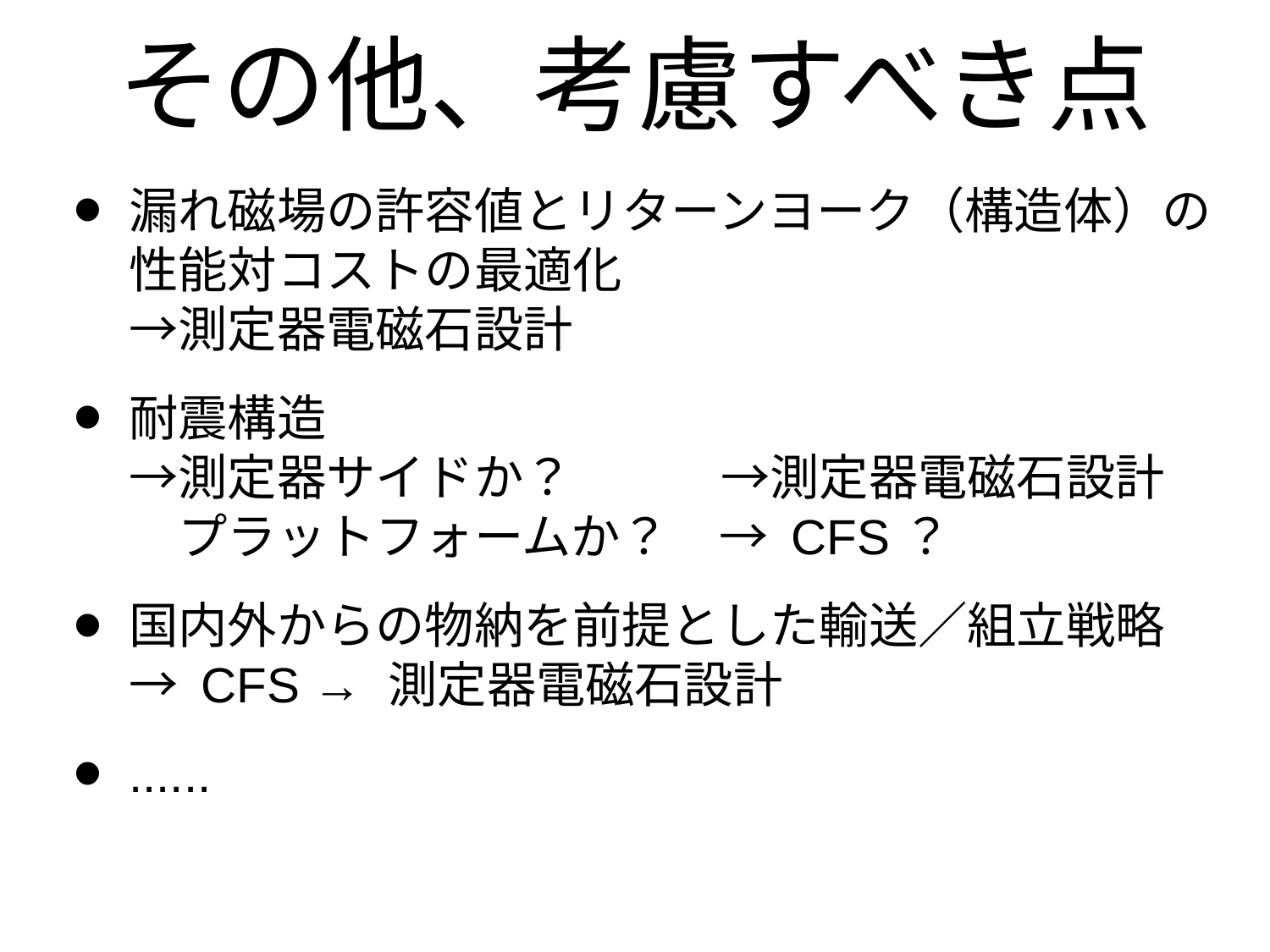

# その他、考慮すべき点
漏れ磁場の許容値とリターンヨーク（構造体）の性能対コストの最適化
→測定器電磁石設計
耐震構造
→測定器サイドか？　　　→測定器電磁石設計
　プラットフォームか？　→ CFS？
国内外からの物納を前提とした輸送／組立戦略
→ CFS → 測定器電磁石設計
......